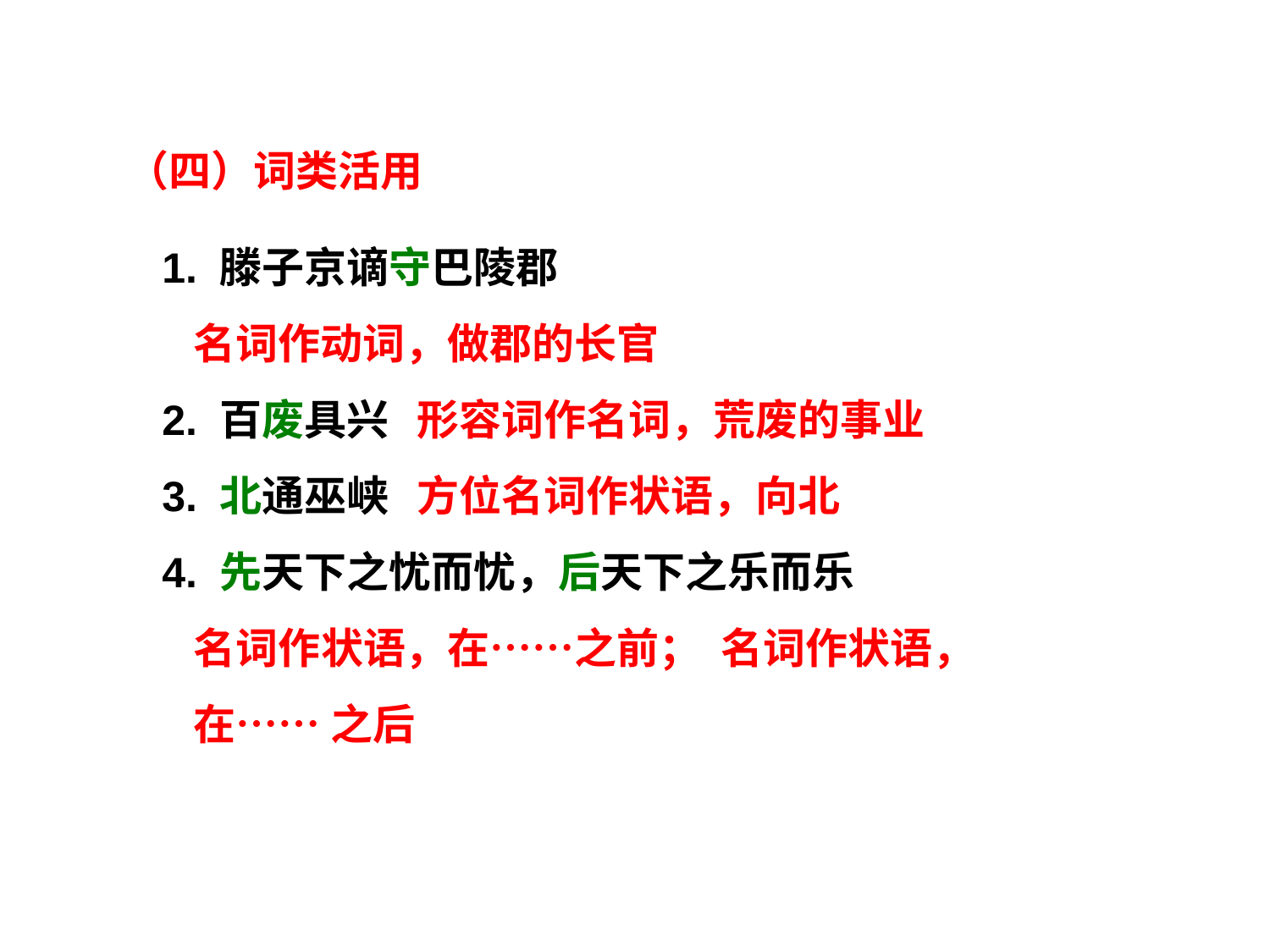

（四）词类活用
   1. 滕子京谪守巴陵郡
      名词作动词，做郡的长官
   2. 百废具兴   形容词作名词，荒废的事业
   3. 北通巫峡   方位名词作状语，向北
   4. 先天下之忧而忧，后天下之乐而乐
      名词作状语，在……之前；  名词作状语，
      在…… 之后